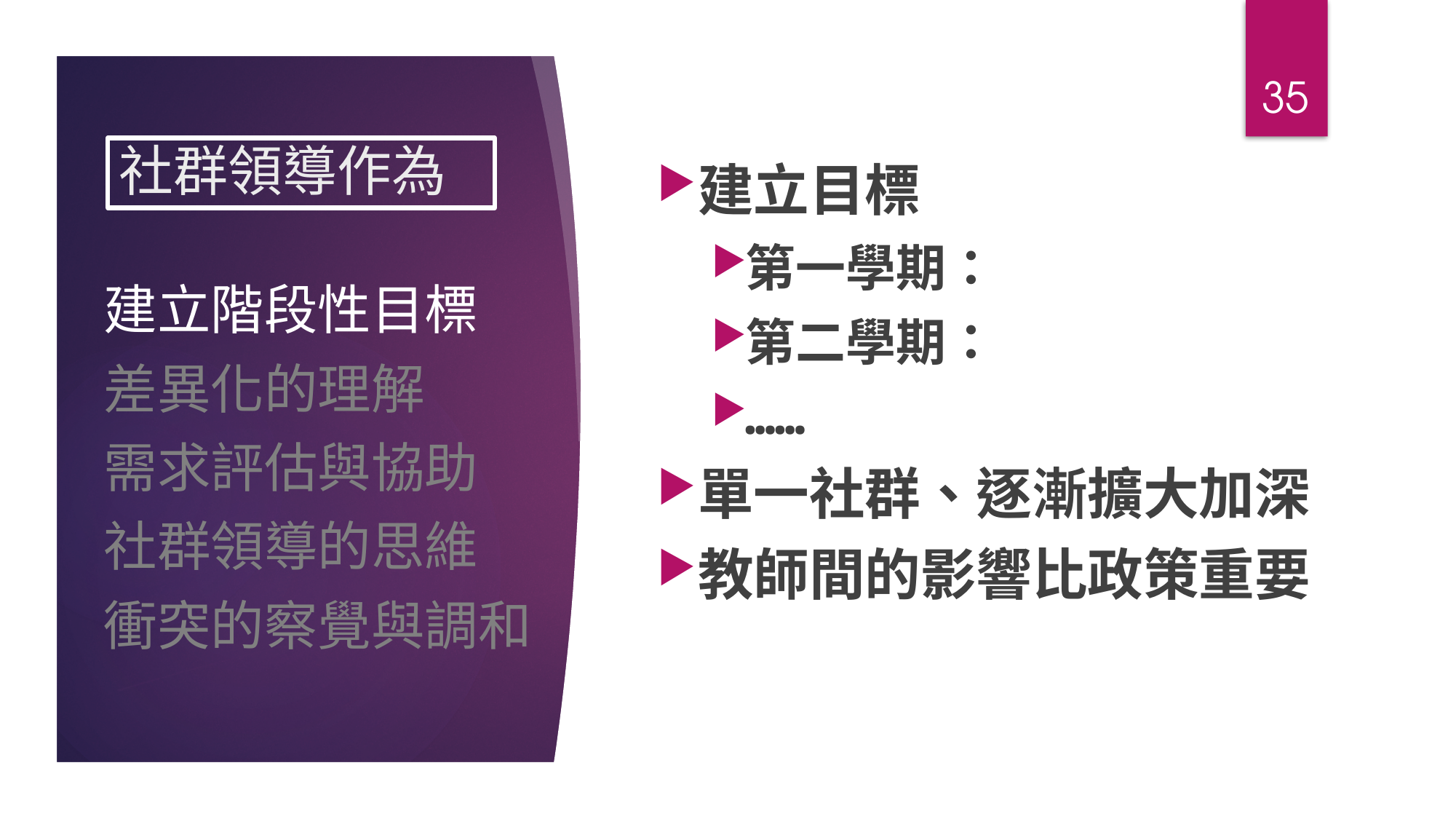

35
# 社群領導作為
建立目標
第一學期：
第二學期：
……
單一社群、逐漸擴大加深
教師間的影響比政策重要
建立階段性目標
差異化的理解
需求評估與協助
社群領導的思維
衝突的察覺與調和